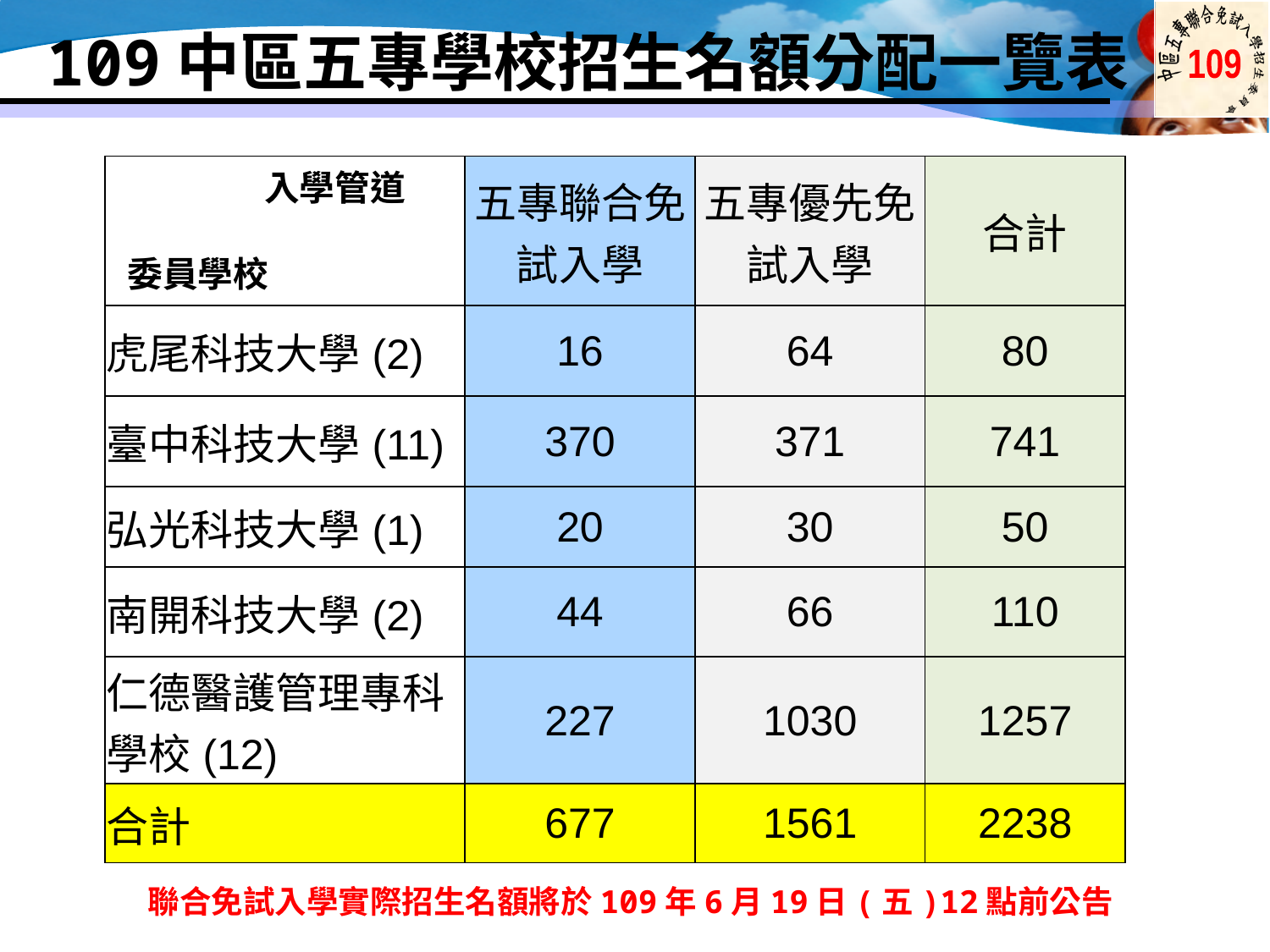

109中區五專學校招生名額分配一覽表
|  | 五專聯合免試入學 | 五專優先免試入學 | 合計 |
| --- | --- | --- | --- |
| 虎尾科技大學(2) | 16 | 64 | 80 |
| 臺中科技大學(11) | 370 | 371 | 741 |
| 弘光科技大學(1) | 20 | 30 | 50 |
| 南開科技大學(2) | 44 | 66 | 110 |
| 仁德醫護管理專科學校(12) | 227 | 1030 | 1257 |
| 合計 | 677 | 1561 | 2238 |
入學管道
委員學校
聯合免試入學實際招生名額將於109年6月19日(五)12點前公告